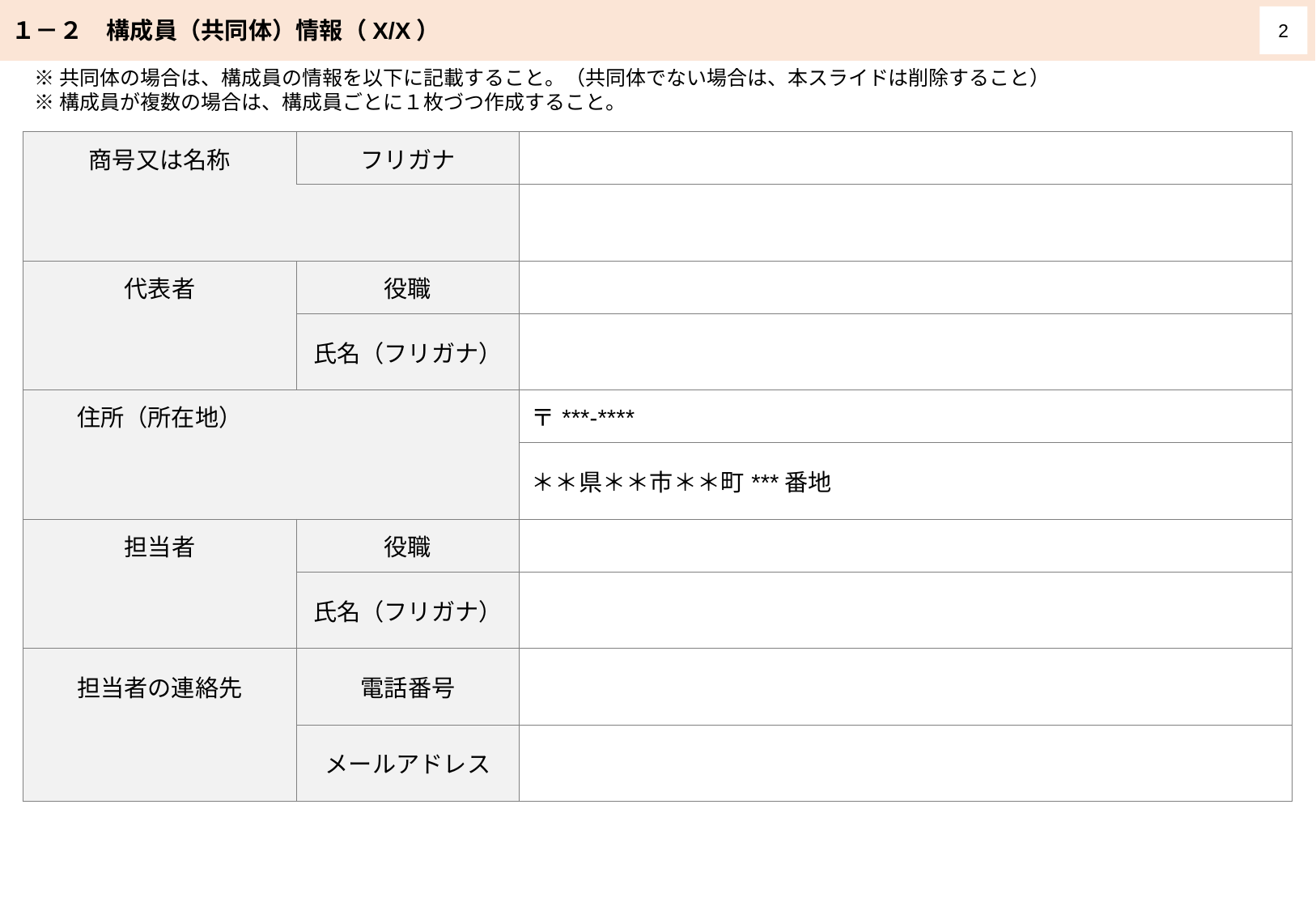

１－２　構成員（共同体）情報（X/X）
2
※共同体の場合は、構成員の情報を以下に記載すること。（共同体でない場合は、本スライドは削除すること）
※構成員が複数の場合は、構成員ごとに１枚づつ作成すること。
| 商号又は名称 | フリガナ |  |
| --- | --- | --- |
|  |  |  |
| 代表者 | 役職 |  |
|  | 氏名（フリガナ） |  |
| 住所（所在地） |  | 〒\*\*\*-\*\*\*\* |
|  |  | ＊＊県＊＊市＊＊町\*\*\*番地 |
| 担当者 | 役職 |  |
|  | 氏名（フリガナ） |  |
| 担当者の連絡先 | 電話番号 |  |
|  | メールアドレス |  |